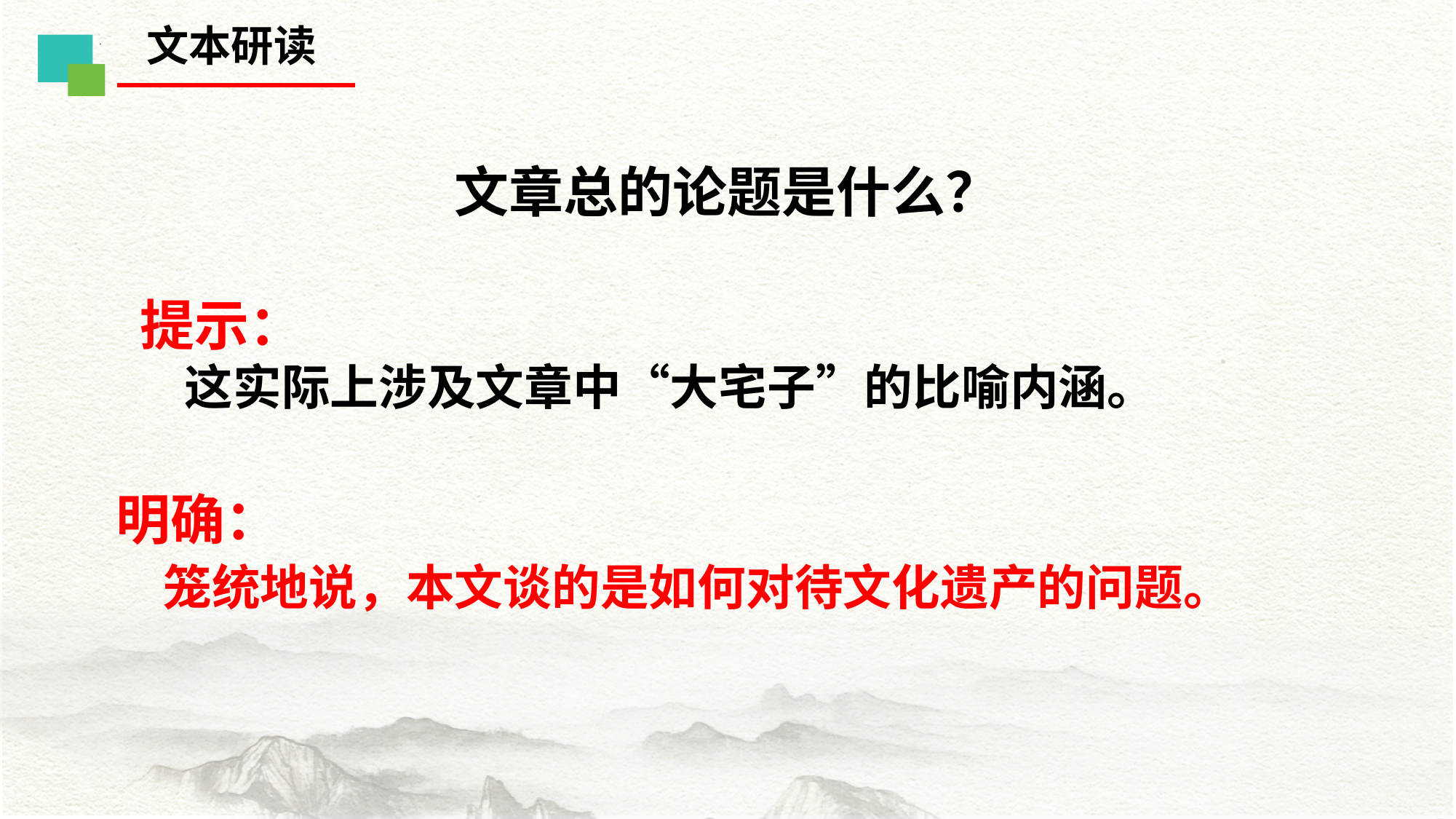

文本研读

文章总的论题是什么？
提示：
   这实际上涉及文章中“大宅子”的比喻内涵。

明确：
   笼统地说，本文谈的是如何对待文化遗产的问题。